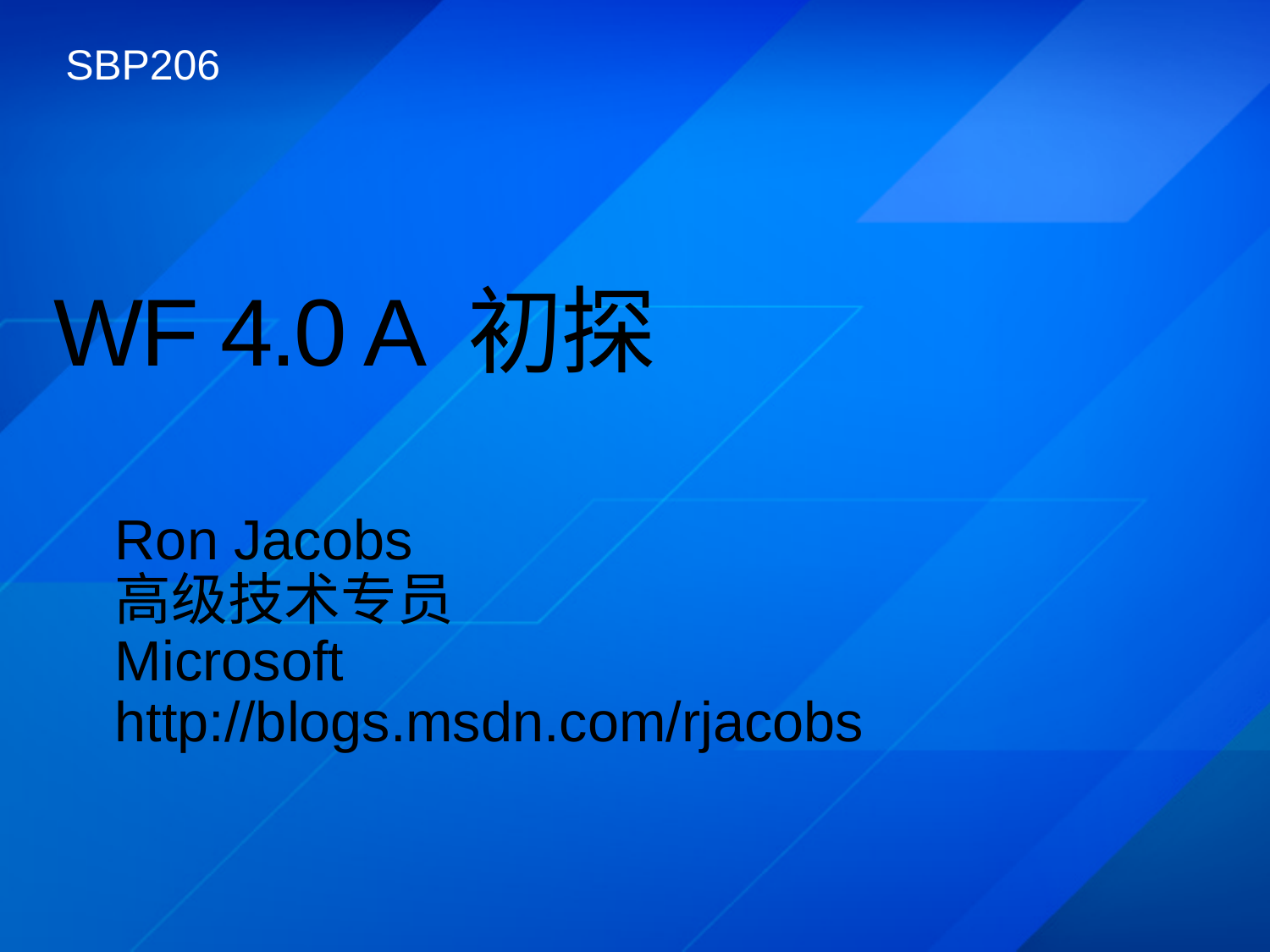

SBP206
# WF 4.0 A 初探
Ron Jacobs
高级技术专员
Microsoft
http://blogs.msdn.com/rjacobs